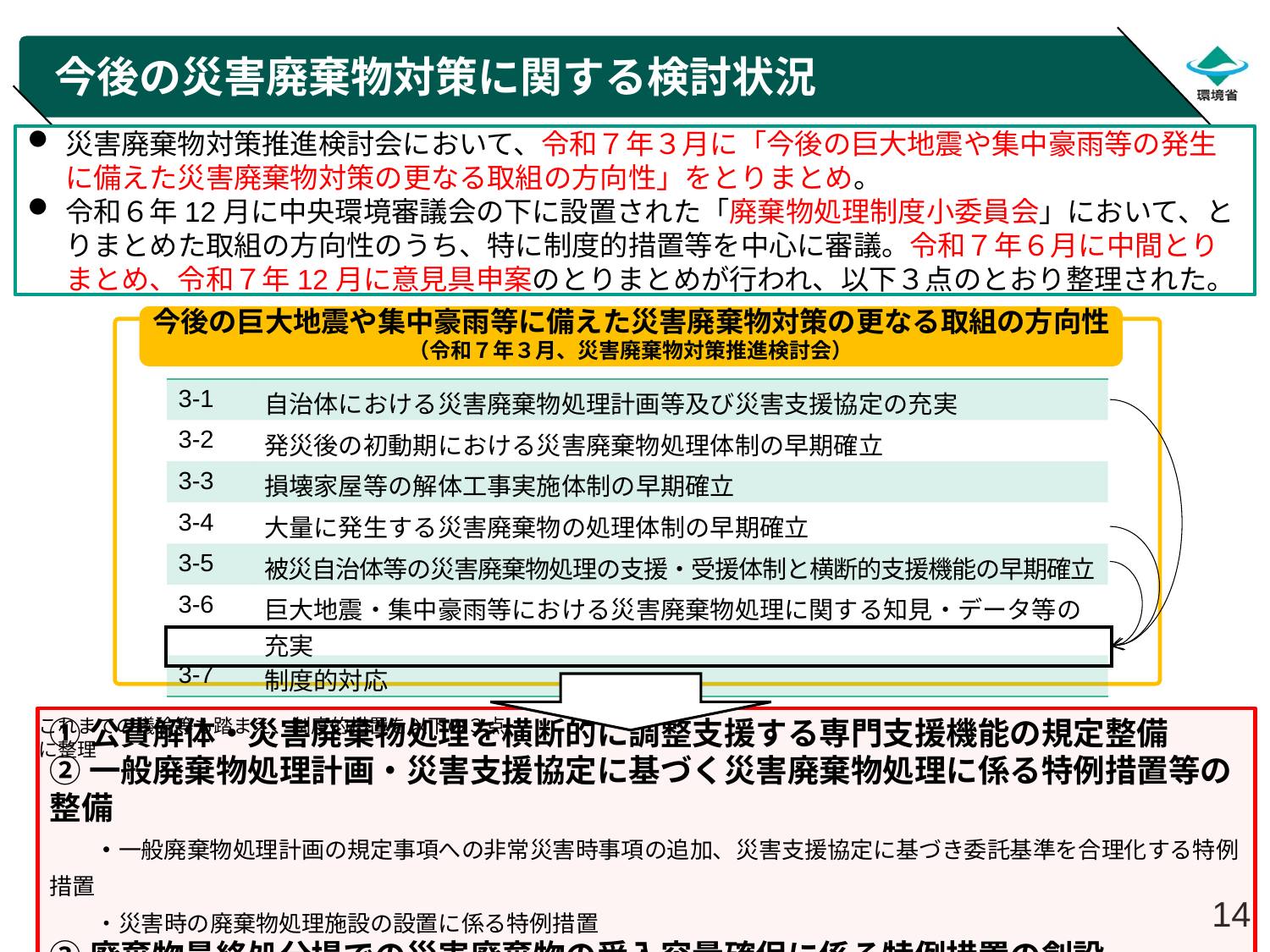

# 今後の災害廃棄物対策に関する検討状況
災害廃棄物対策推進検討会において、令和７年３月に「今後の巨大地震や集中豪雨等の発生に備えた災害廃棄物対策の更なる取組の方向性」をとりまとめ。
令和６年12月に中央環境審議会の下に設置された「廃棄物処理制度小委員会」において、とりまとめた取組の方向性のうち、特に制度的措置等を中心に審議。令和７年６月に中間とりまとめ、令和７年12月に意見具申案のとりまとめが行われ、以下３点のとおり整理された。
今後の巨大地震や集中豪雨等に備えた災害廃棄物対策の更なる取組の方向性
（令和７年３月、災害廃棄物対策推進検討会）

| 3-1 | 自治体における災害廃棄物処理計画等及び災害支援協定の充実 |
| --- | --- |
| 3-2 | 発災後の初動期における災害廃棄物処理体制の早期確立 |
| 3-3 | 損壊家屋等の解体工事実施体制の早期確立 |
| 3-4 | 大量に発生する災害廃棄物の処理体制の早期確立 |
| 3-5 | 被災自治体等の災害廃棄物処理の支援・受援体制と横断的支援機能の早期確立 |
| 3-6 | 巨大地震・集中豪雨等における災害廃棄物処理に関する知見・データ等の充実 |
| 3-7 | 制度的対応 |

これまでの議論等も踏まえ、制度的措置を以下の３点に整理
①公費解体・災害廃棄物処理を横断的に調整支援する専門支援機能の規定整備
②一般廃棄物処理計画・災害支援協定に基づく災害廃棄物処理に係る特例措置等の整備
　　・一般廃棄物処理計画の規定事項への非常災害時事項の追加、災害支援協定に基づき委託基準を合理化する特例措置
　　・災害時の廃棄物処理施設の設置に係る特例措置
③廃棄物最終処分場での災害廃棄物の受入容量確保に係る特例措置の創設